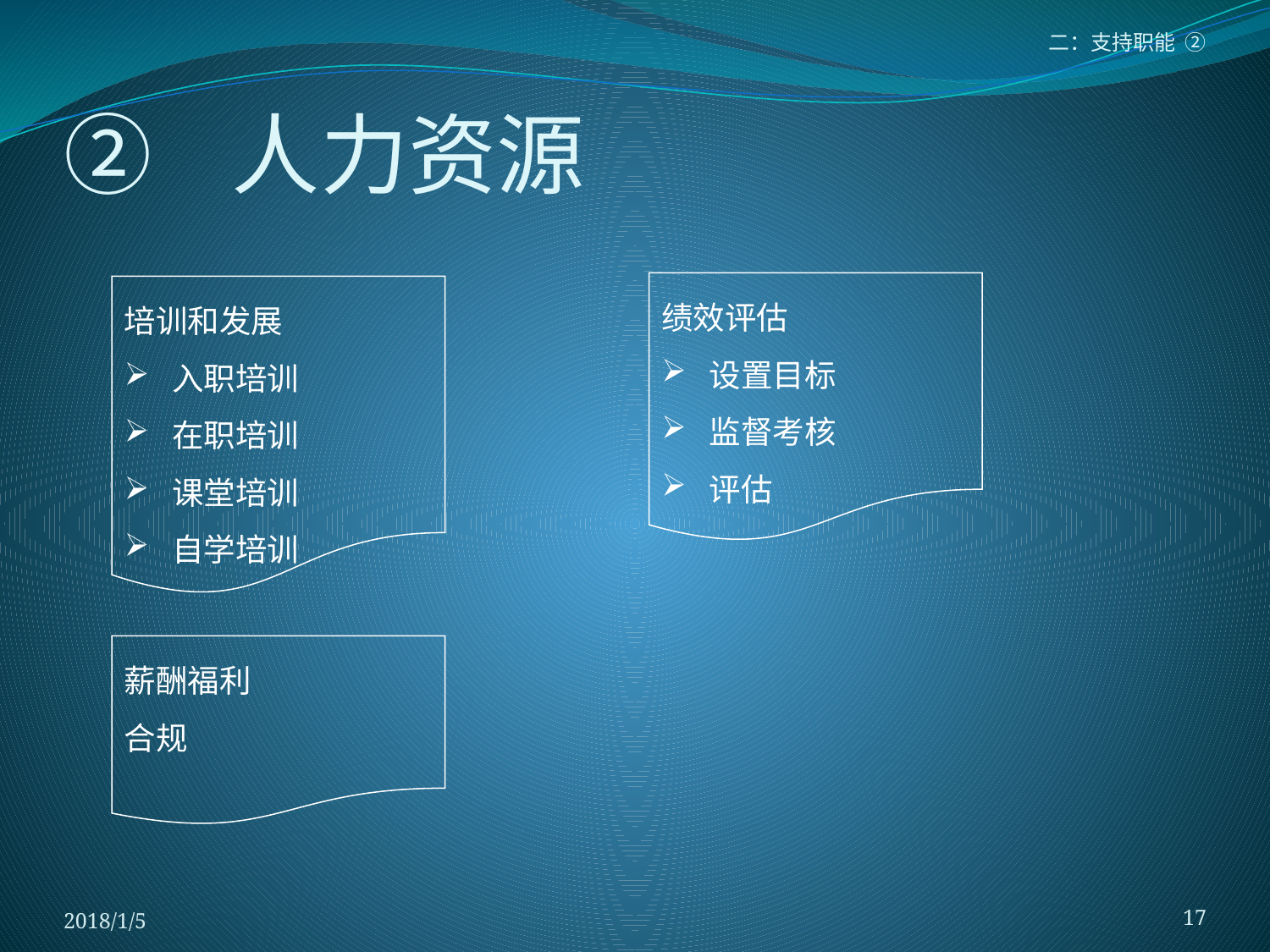

二：支持职能  ②
# ②   人力资源
绩效评估
设置目标
监督考核
评估

培训和发展
入职培训
在职培训
课堂培训
自学培训
薪酬福利
合规
2018/1/5
17